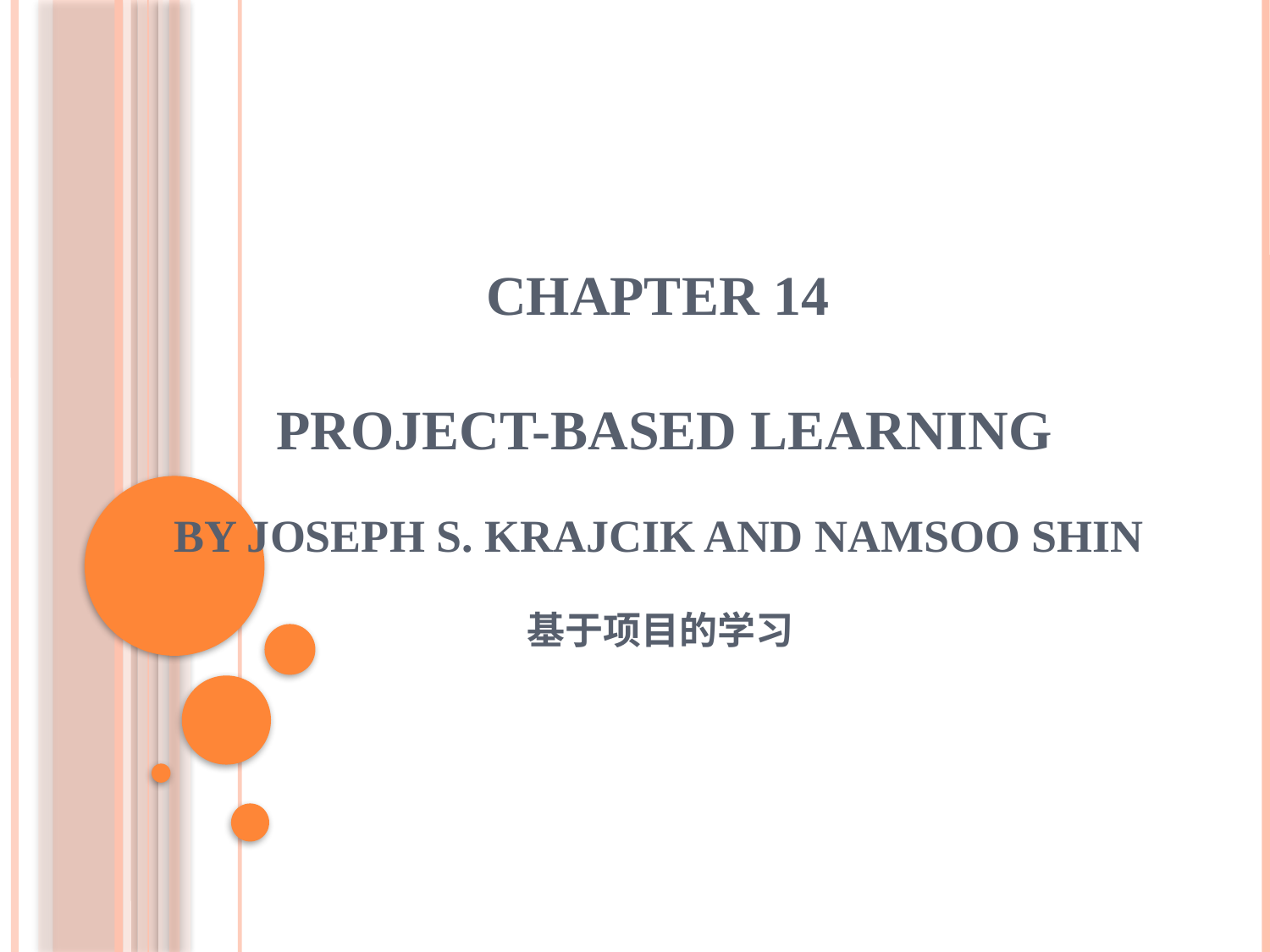

# Chapter 14 Project-Based Learning by Joseph S. Krajcik and Namsoo Shin 基于项目的学习